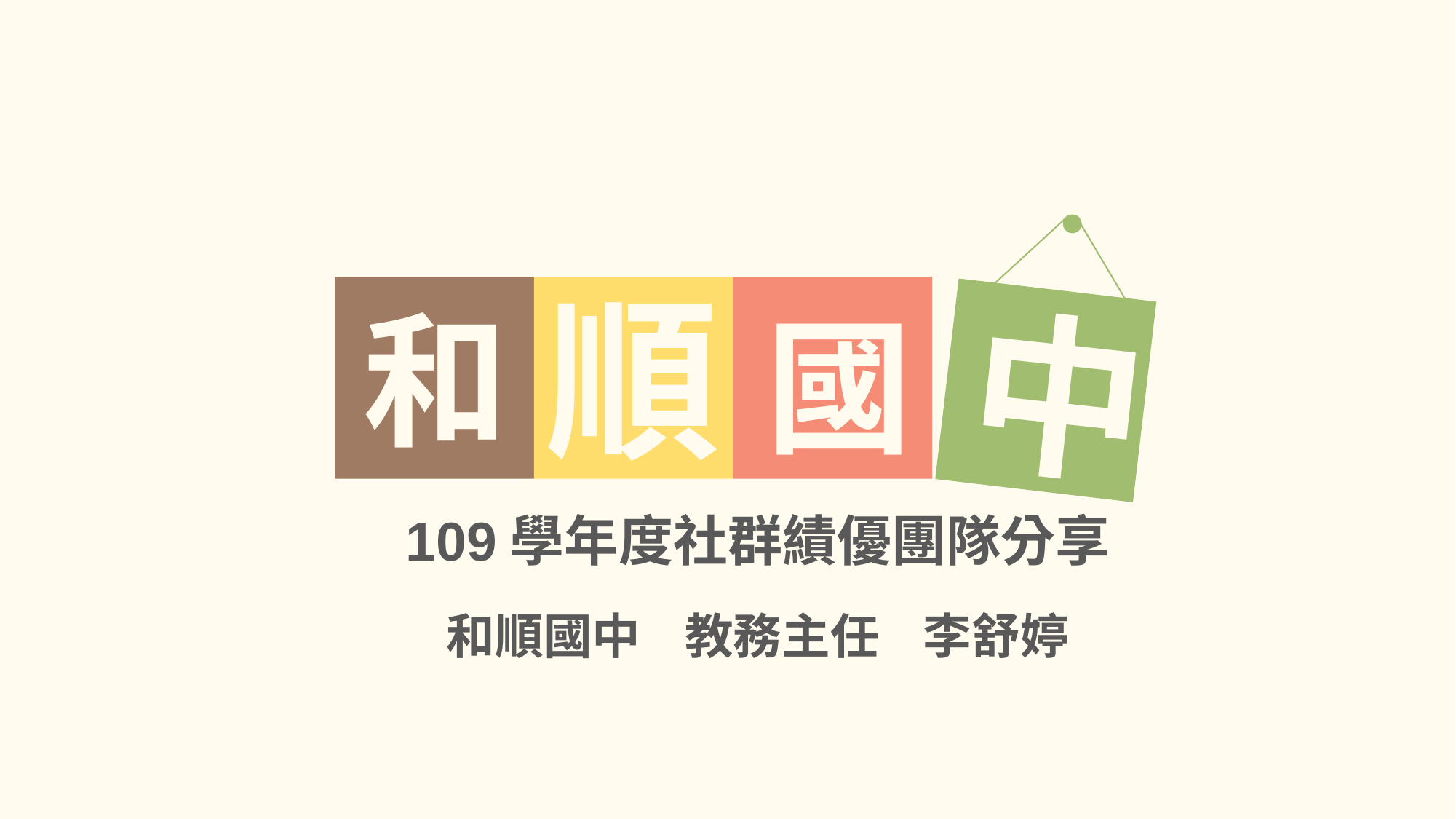

順

中
和

國
109學年度社群績優團隊分享
和順國中    教務主任    李舒婷